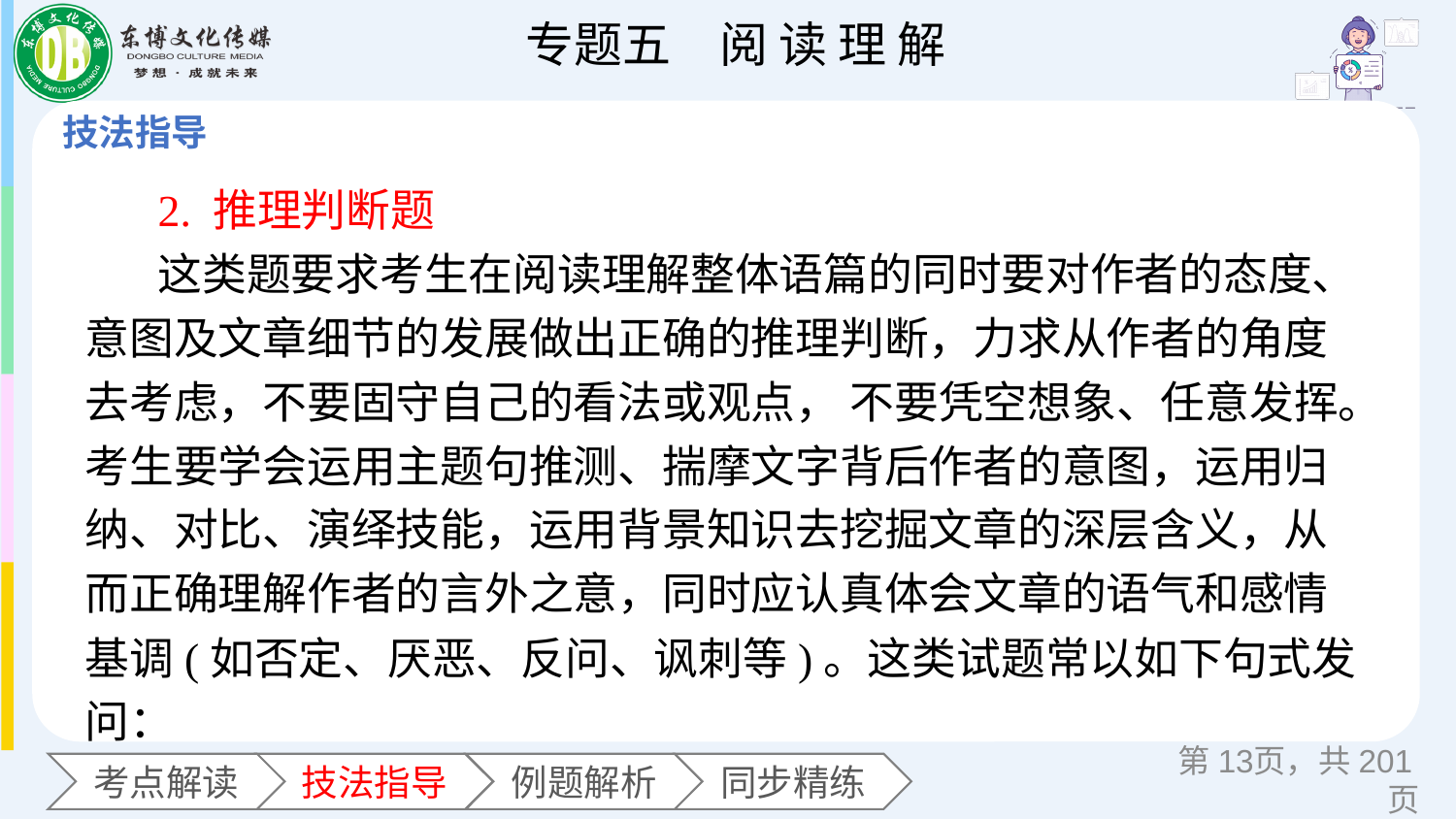

2. 推理判断题
这类题要求考生在阅读理解整体语篇的同时要对作者的态度、意图及文章细节的发展做出正确的推理判断，力求从作者的角度去考虑，不要固守自己的看法或观点， 不要凭空想象、任意发挥。考生要学会运用主题句推测、揣摩文字背后作者的意图，运用归纳、对比、演绎技能，运用背景知识去挖掘文章的深层含义，从而正确理解作者的言外之意，同时应认真体会文章的语气和感情基调(如否定、厌恶、反问、讽刺等)。这类试题常以如下句式发问：
第13页，共201页